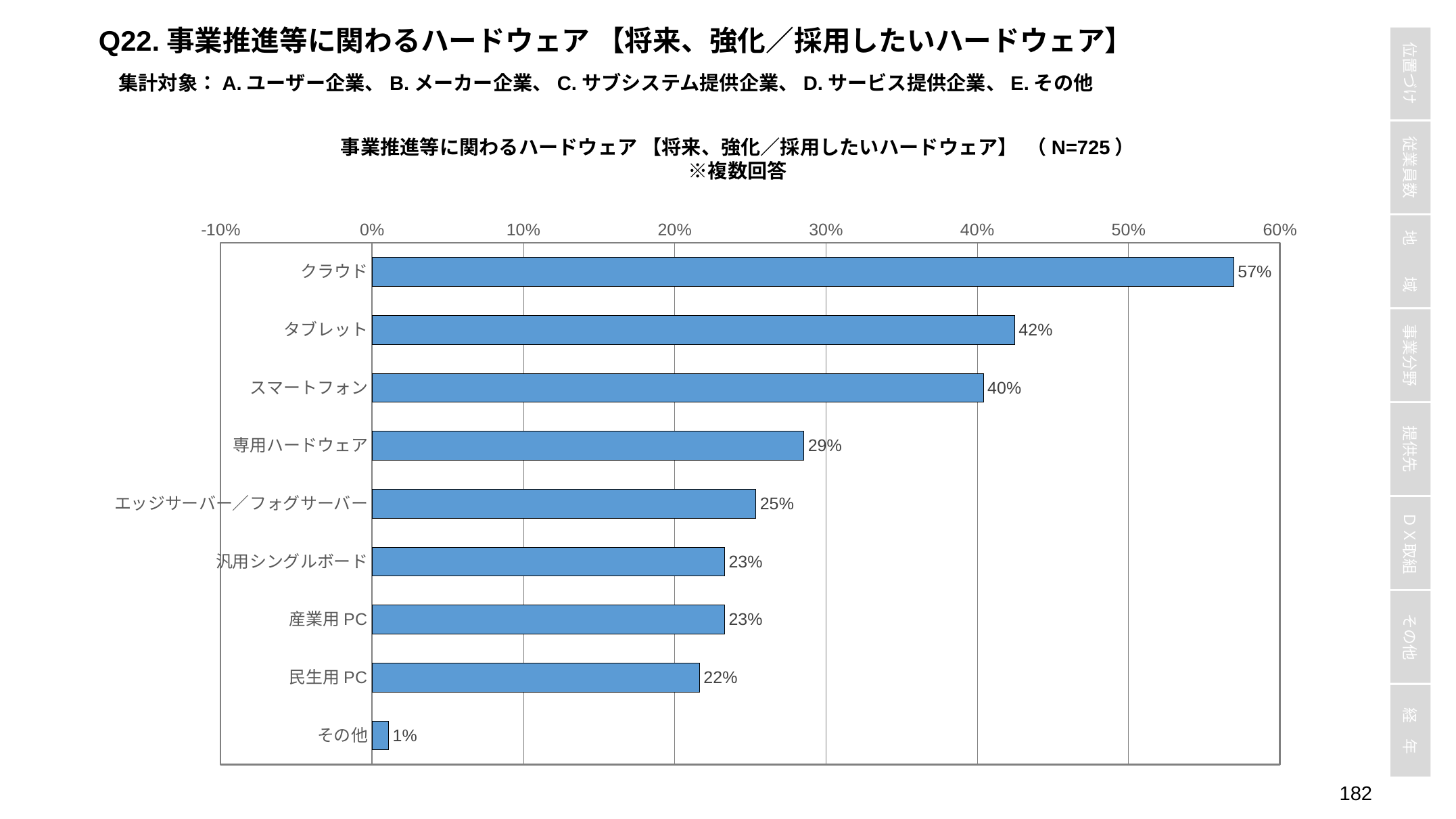

Q22.事業推進等に関わるハードウェア 【将来、強化／採用したいハードウェア】
集計対象：A.ユーザー企業、B.メーカー企業、C.サブシステム提供企業、D.サービス提供企業、E.その他
事業推進等に関わるハードウェア 【将来、強化／採用したいハードウェア】  （N=725） ※複数回答

### Chart

| Category |  |
|---|---|
| クラウド | 0.5696551724137932 |
| タブレット | 0.42482758620689653 |
| スマートフォン | 0.40413793103448276 |
| 専用ハードウェア | 0.28551724137931034 |
| エッジサーバー／フォグサーバー | 0.2537931034482759 |
| 汎用シングルボード | 0.23310344827586207 |
| 産業用PC | 0.23310344827586207 |
| 民生用PC | 0.21655172413793103 |
| その他 | 0.011034482758620689 |
182